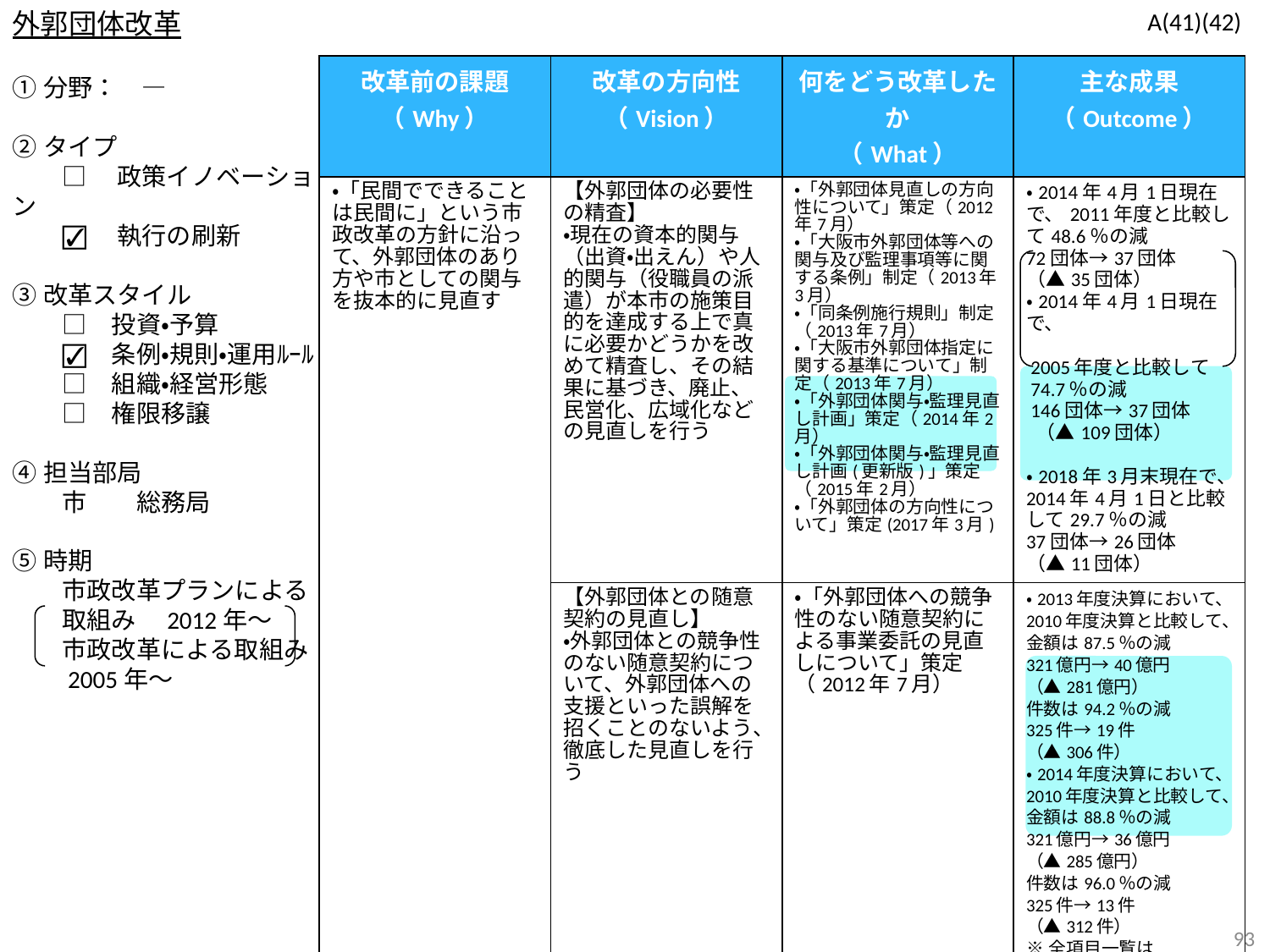

外郭団体改革
A(41)(42)
| 改革前の課題 （Why） | 改革の方向性 （Vision） | 何をどう改革したか （What） | 主な成果 （Outcome） |
| --- | --- | --- | --- |
| ・「民間でできることは民間に」という市政改革の方針に沿って、外郭団体のあり方や市としての関与を抜本的に見直す | 【外郭団体の必要性の精査】 ・現在の資本的関与（出資・出えん）や人的関与（役職員の派遣）が本市の施策目的を達成する上で真に必要かどうかを改めて精査し、その結果に基づき、廃止、民営化、広域化などの見直しを行う | ・「外郭団体見直しの方向性について」策定（2012年7月） ・「大阪市外郭団体等への関与及び監理事項等に関する条例」制定（2013年3月） ・「同条例施行規則」制定（2013年7月） ・「大阪市外郭団体指定に関する基準について」制定（2013年7月） ・「外郭団体関与・監理見直し計画」策定（2014年2月） ・「外郭団体関与・監理見直し計画(更新版)」策定（2015年2月） ・「外郭団体の方向性について」策定(2017年3月) | ・2014年4月1日現在で、2011年度と比較して48.6％の減 72団体→37団体 （▲35団体） ・2014年4月1日現在で、 　　　　　　　　　　　　 2005年度と比較して 74.7％の減 146団体→37団体 （▲109団体） ・2018年3月末現在で、2014年4月1日と比較して29.7％の減 37団体→26団体 （▲11団体） |
|  | 【外郭団体との随意契約の見直し】 ・外郭団体との競争性のない随意契約について、外郭団体への支援といった誤解を招くことのないよう、徹底した見直しを行う | ・「外郭団体への競争性のない随意契約による事業委託の見直しについて」策定（2012年7月） | ・2013年度決算において、2010年度決算と比較して、金額は87.5％の減 321億円→40億円 （▲281億円） 件数は94.2％の減 325件→19件 （▲306件） ・2014年度決算において、2010年度決算と比較して、 金額は88.8％の減 321億円→36億円 （▲285億円） 件数は96.0％の減 325件→13件 （▲312件） ※全項目一覧は 付属資料４（外郭団体との競争性のない随意契約の見直し）を参照 |
①分野：　―

②タイプ
　　□ 　政策イノベーション
　　☑ 　執行の刷新

③改革スタイル
　　□　投資・予算
　　☑　条例・規則・運用ﾙｰﾙ
　　□　組織・経営形態
　　□　権限移譲

④担当部局
　　市　　総務局

⑤時期
　　市政改革プランによる
　　取組み　2012年～
　　市政改革による取組み
　　2005年～

93